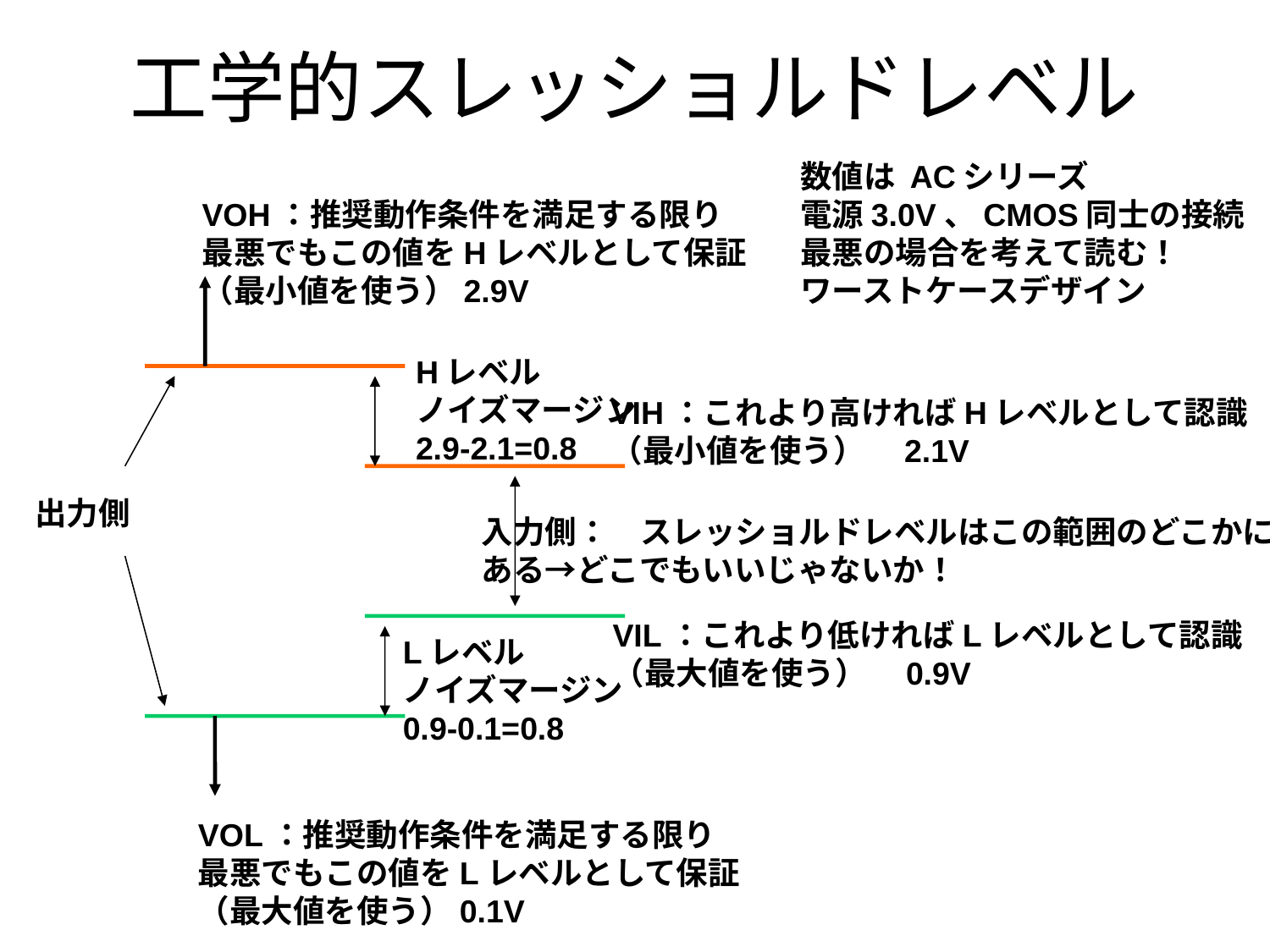

# 工学的スレッショルドレベル
数値は ACシリーズ
電源3.0V、CMOS同士の接続
最悪の場合を考えて読む！
ワーストケースデザイン
VOH：推奨動作条件を満足する限り
最悪でもこの値をHレベルとして保証
（最小値を使う）2.9V

Hレベル
ノイズマージン
2.9-2.1=0.8

VIH：これより高ければHレベルとして認識
（最小値を使う）　2.1V

出力側
入力側：　スレッショルドレベルはこの範囲のどこかに
ある→どこでもいいじゃないか！

VIL：これより低ければLレベルとして認識
（最大値を使う）　0.9V

Lレベル
ノイズマージン
0.9-0.1=0.8

VOL：推奨動作条件を満足する限り
最悪でもこの値をLレベルとして保証
（最大値を使う）0.1V